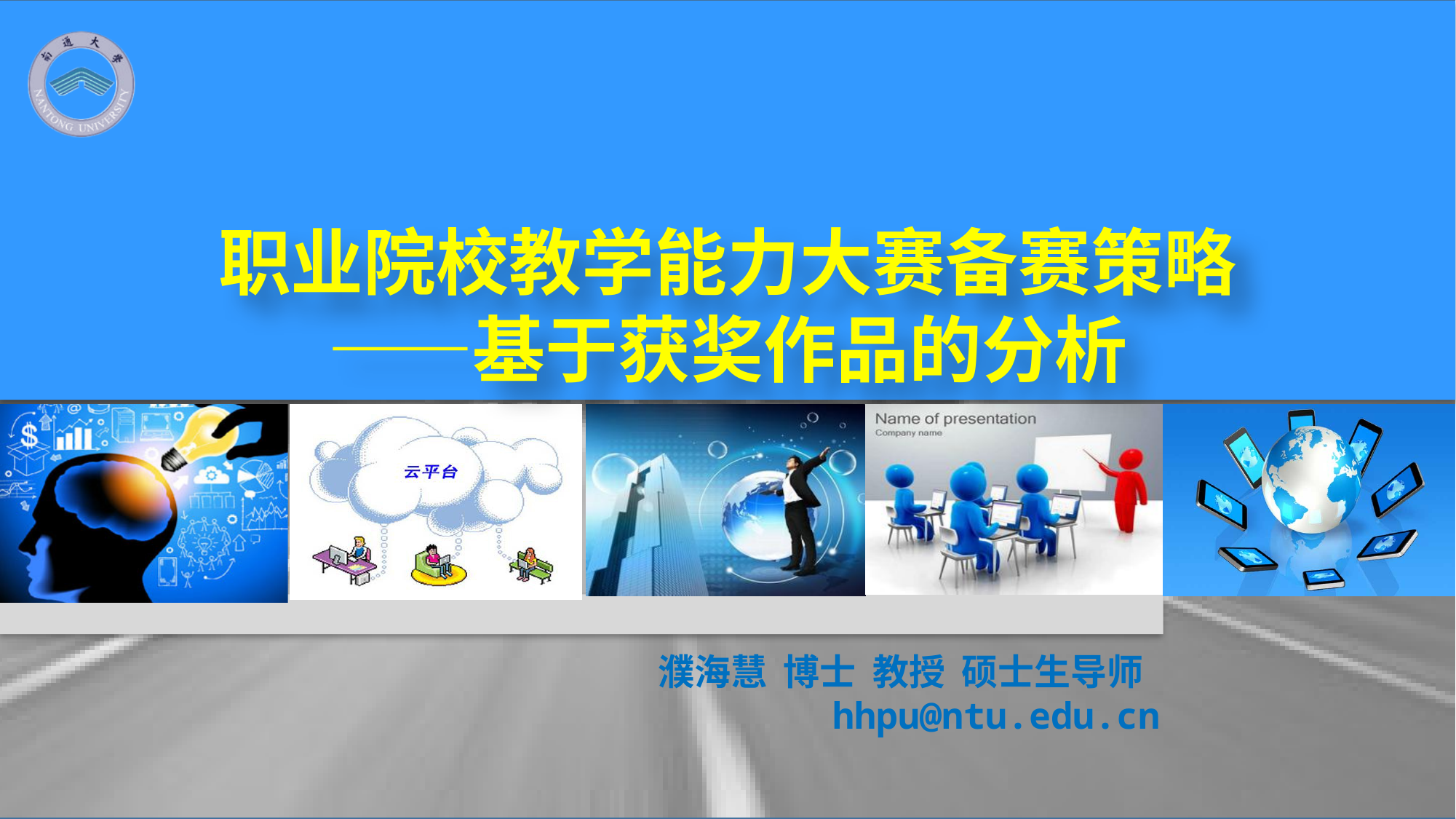

职业院校教学能力大赛备赛策略
——基于获奖作品的分析
濮海慧  博士  教授  硕士生导师
hhpu@ntu.edu.cn